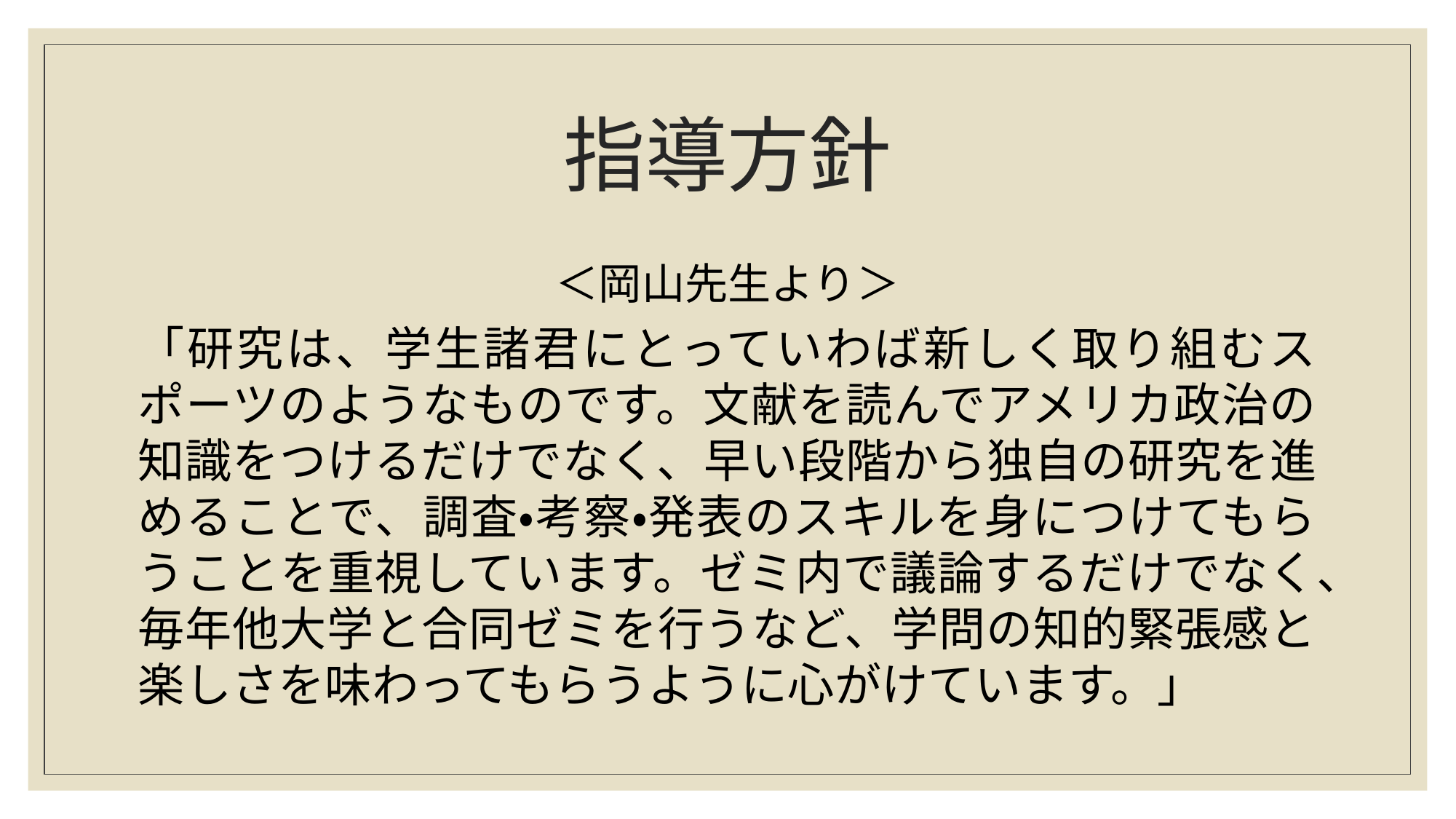

# 指導方針
＜岡山先生より＞
「研究は、学生諸君にとっていわば新しく取り組むスポーツのようなものです。文献を読んでアメリカ政治の知識をつけるだけでなく、早い段階から独自の研究を進めることで、調査・考察・発表のスキルを身につけてもらうことを重視しています。ゼミ内で議論するだけでなく、毎年他大学と合同ゼミを行うなど、学問の知的緊張感と楽しさを味わってもらうように心がけています。」